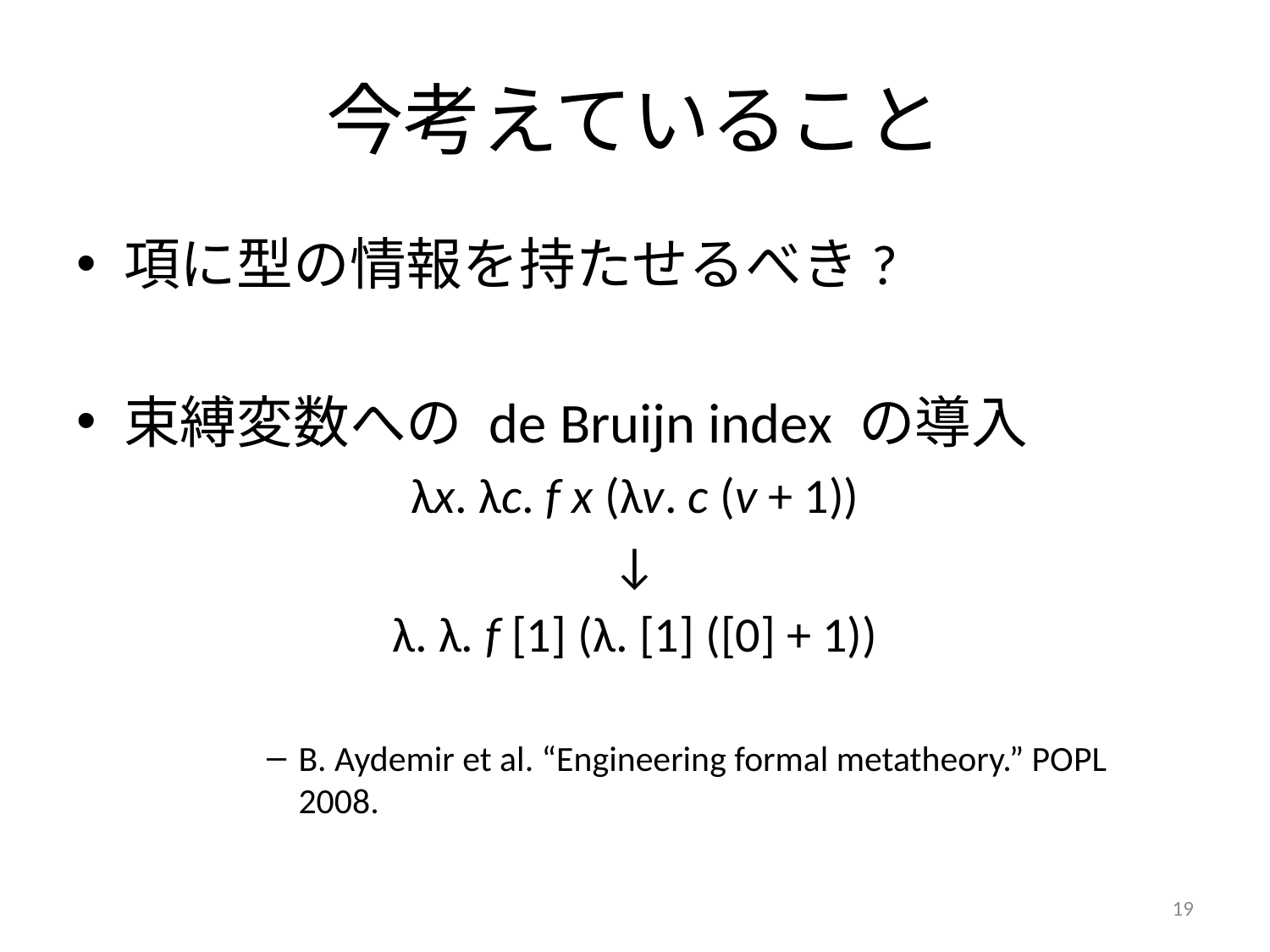

# 今考えていること
項に型の情報を持たせるべき?

束縛変数への de Bruijn index の導入
λx. λc. f x (λv. c (v + 1))
↓
λ. λ. f [1] (λ. [1] ([0] + 1))

B. Aydemir et al. “Engineering formal metatheory.” POPL 2008.
19